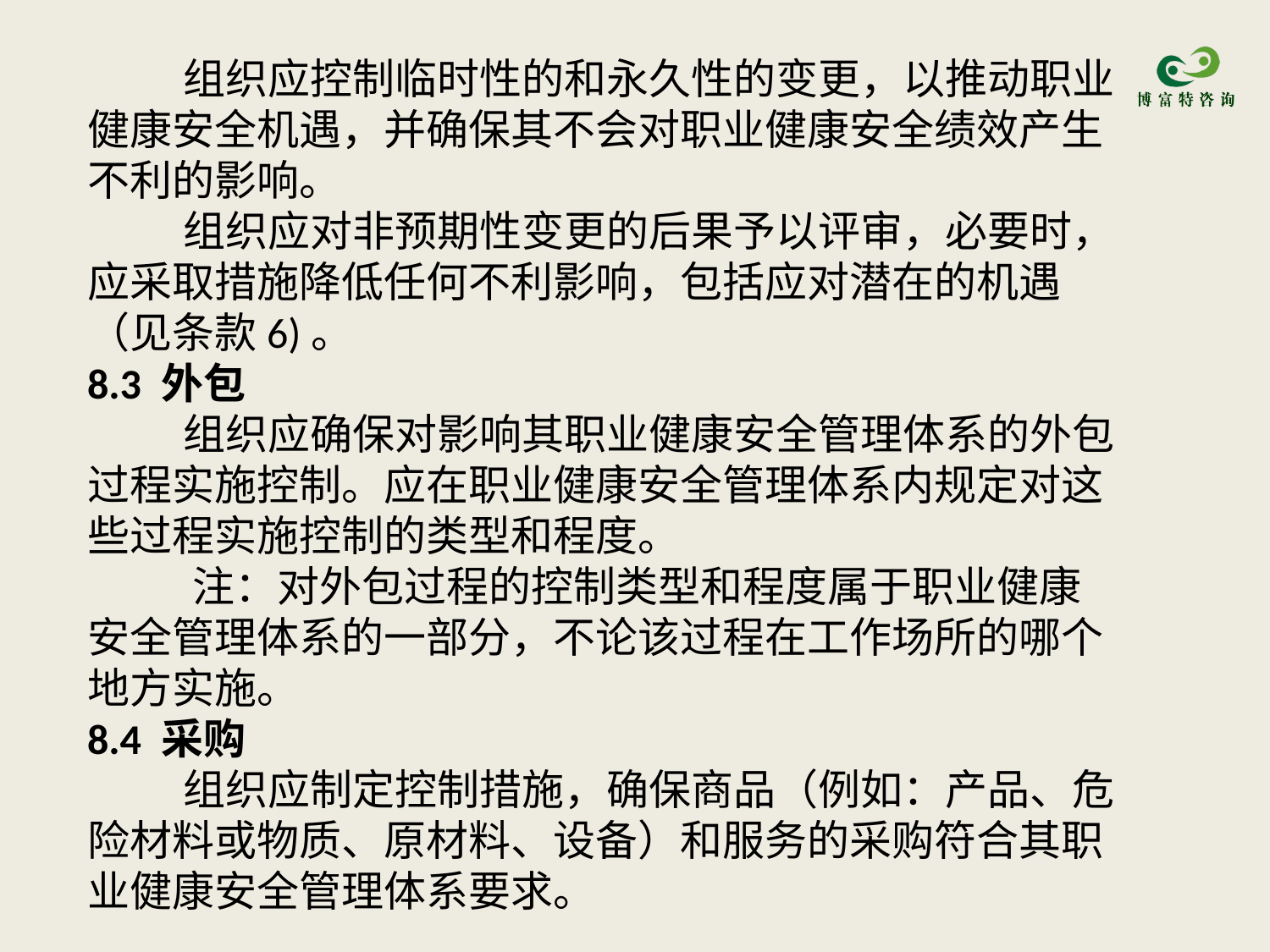

组织应控制临时性的和永久性的变更，以推动职业健康安全机遇，并确保其不会对职业健康安全绩效产生不利的影响。
         组织应对非预期性变更的后果予以评审，必要时，应采取措施降低任何不利影响，包括应对潜在的机遇（见条款6)。
8.3 外包
         组织应确保对影响其职业健康安全管理体系的外包过程实施控制。应在职业健康安全管理体系内规定对这些过程实施控制的类型和程度。
          注：对外包过程的控制类型和程度属于职业健康安全管理体系的一部分，不论该过程在工作场所的哪个地方实施。
8.4 采购
         组织应制定控制措施，确保商品（例如：产品、危险材料或物质、原材料、设备）和服务的采购符合其职业健康安全管理体系要求。